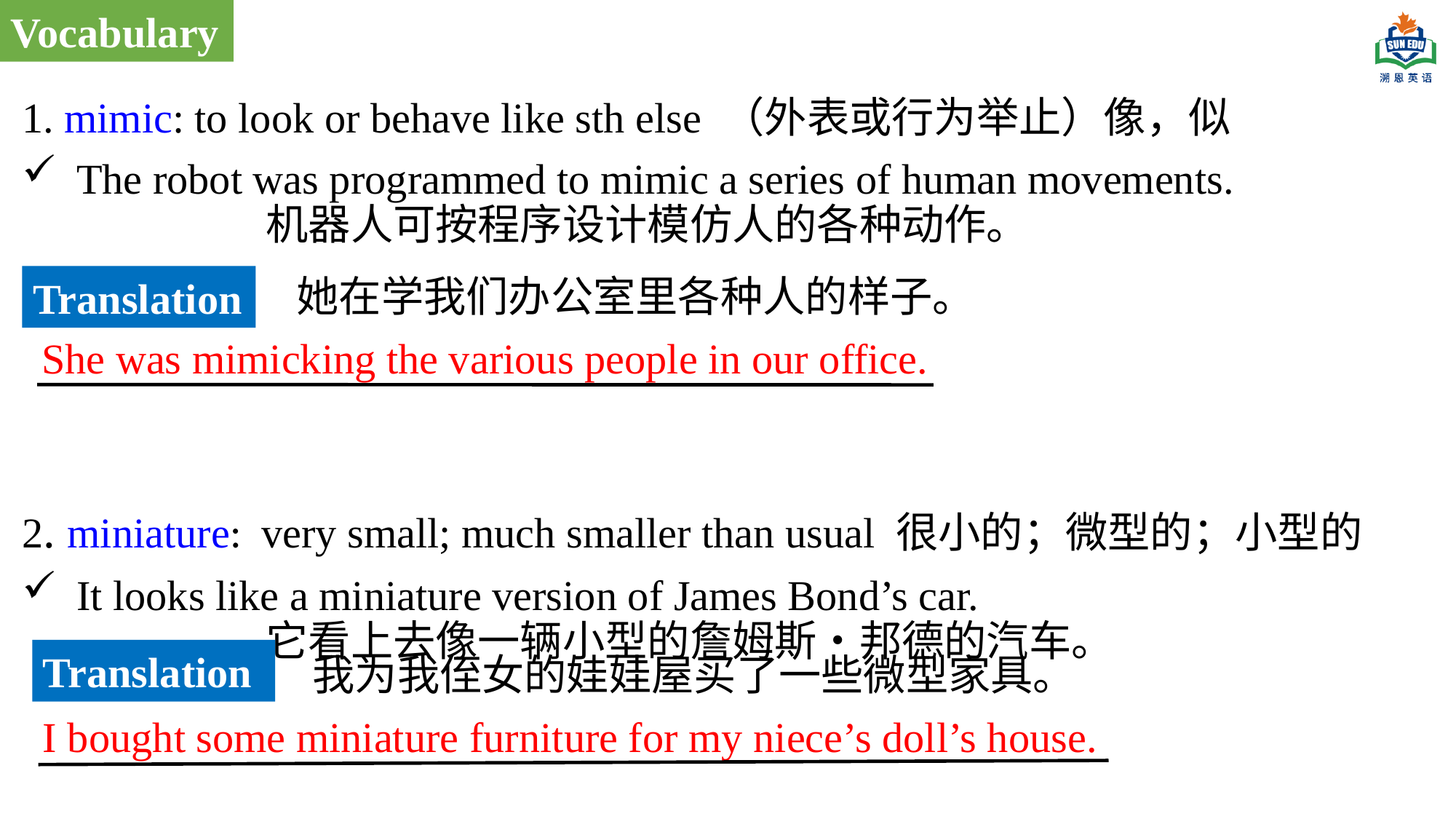

Vocabulary
1. mimic: to look or behave like sth else （外表或行为举止）像，似
The robot was programmed to mimic a series of human movements.                                   机器人可按程序设计模仿人的各种动作。

2. miniature:  very small; much smaller than usual 很小的；微型的；小型的
It looks like a miniature version of James Bond’s car.                                                           它看上去像一辆小型的詹姆斯•邦德的汽车。
她在学我们办公室里各种人的样子。
Translation
She was mimicking the various people in our office.
Translation
我为我侄女的娃娃屋买了一些微型家具。
I bought some miniature furniture for my niece’s doll’s house.